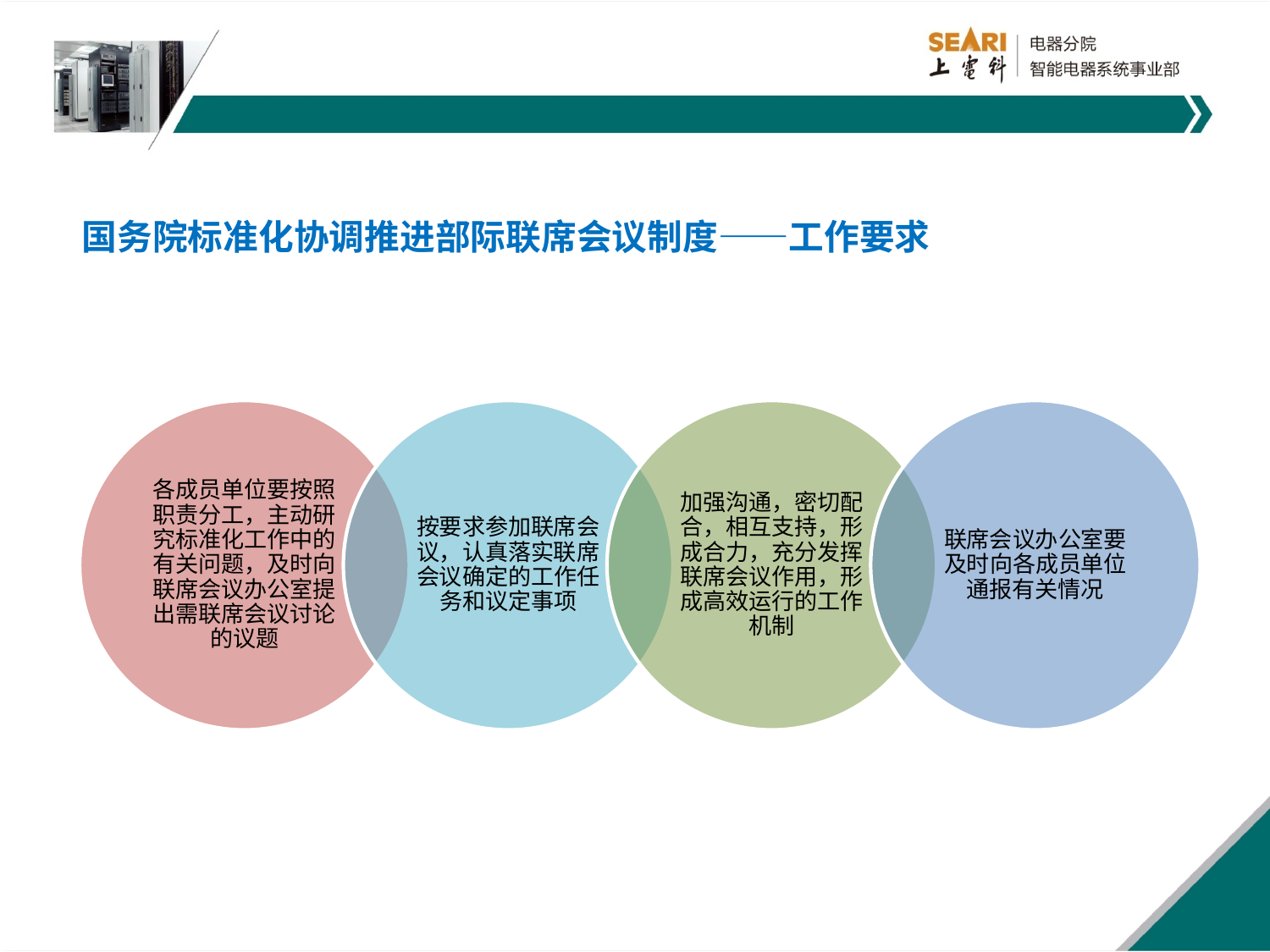

国务院标准化协调推进部际联席会议制度——工作要求
各成员单位要按照职责分工，主动研究标准化工作中的有关问题，及时向联席会议办公室提出需联席会议讨论的议题
按要求参加联席会议，认真落实联席会议确定的工作任务和议定事项
加强沟通，密切配合，相互支持，形成合力，充分发挥联席会议作用，形成高效运行的工作机制
联席会议办公室要及时向各成员单位通报有关情况